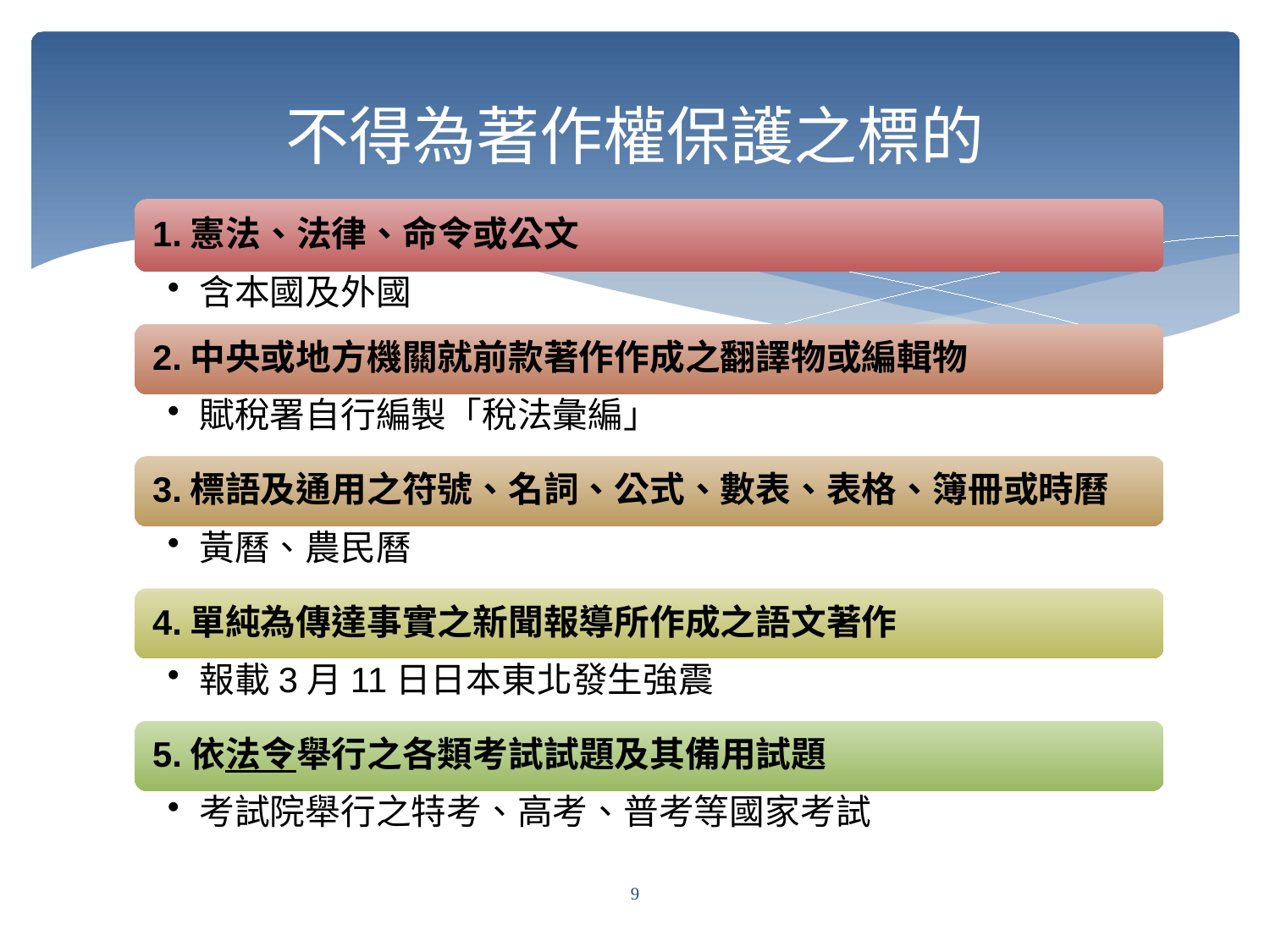

# 不得為著作權保護之標的
1.憲法、法律、命令或公文
含本國及外國
2.中央或地方機關就前款著作作成之翻譯物或編輯物
賦稅署自行編製「稅法彙編」
3.標語及通用之符號、名詞、公式、數表、表格、簿冊或時曆
黃曆、農民曆
4.單純為傳達事實之新聞報導所作成之語文著作
報載3月11日日本東北發生強震
5.依法令舉行之各類考試試題及其備用試題
考試院舉行之特考、高考、普考等國家考試
9